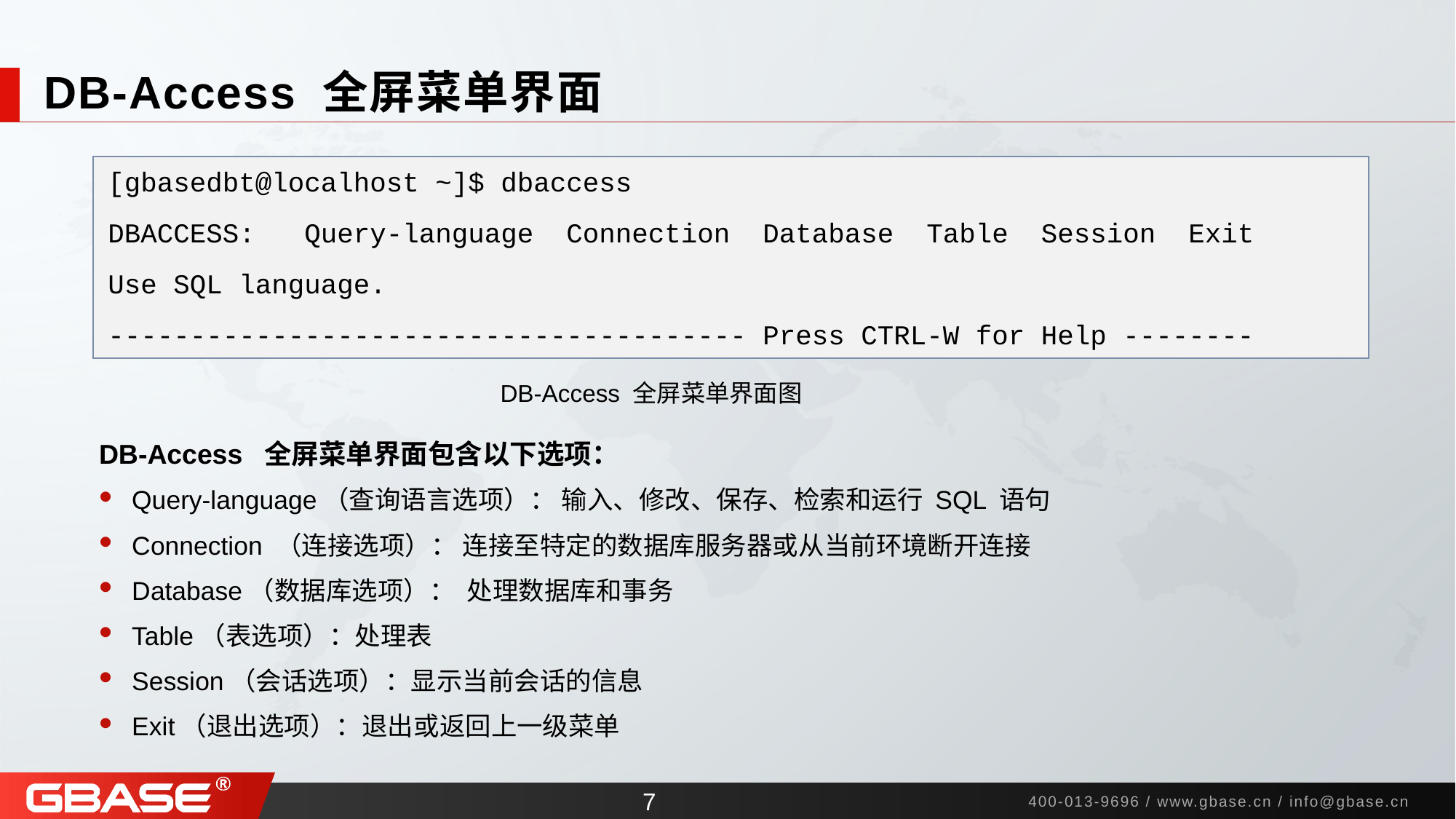

# DB-Access 全屏菜单界面
[gbasedbt@localhost ~]$ dbaccess
DBACCESS:   Query-language  Connection  Database  Table  Session  Exit
Use SQL language.
--------------------------------------- Press CTRL-W for Help --------
DB-Access 全屏菜单界面图
DB-Access  全屏菜单界面包含以下选项：
 Query-language（查询语言选项）： 输入、修改、保存、检索和运行 SQL 语句
 Connection （连接选项）： 连接至特定的数据库服务器或从当前环境断开连接
 Database（数据库选项）：  处理数据库和事务
 Table（表选项）：处理表
 Session（会话选项）：显示当前会话的信息
 Exit（退出选项）：退出或返回上一级菜单